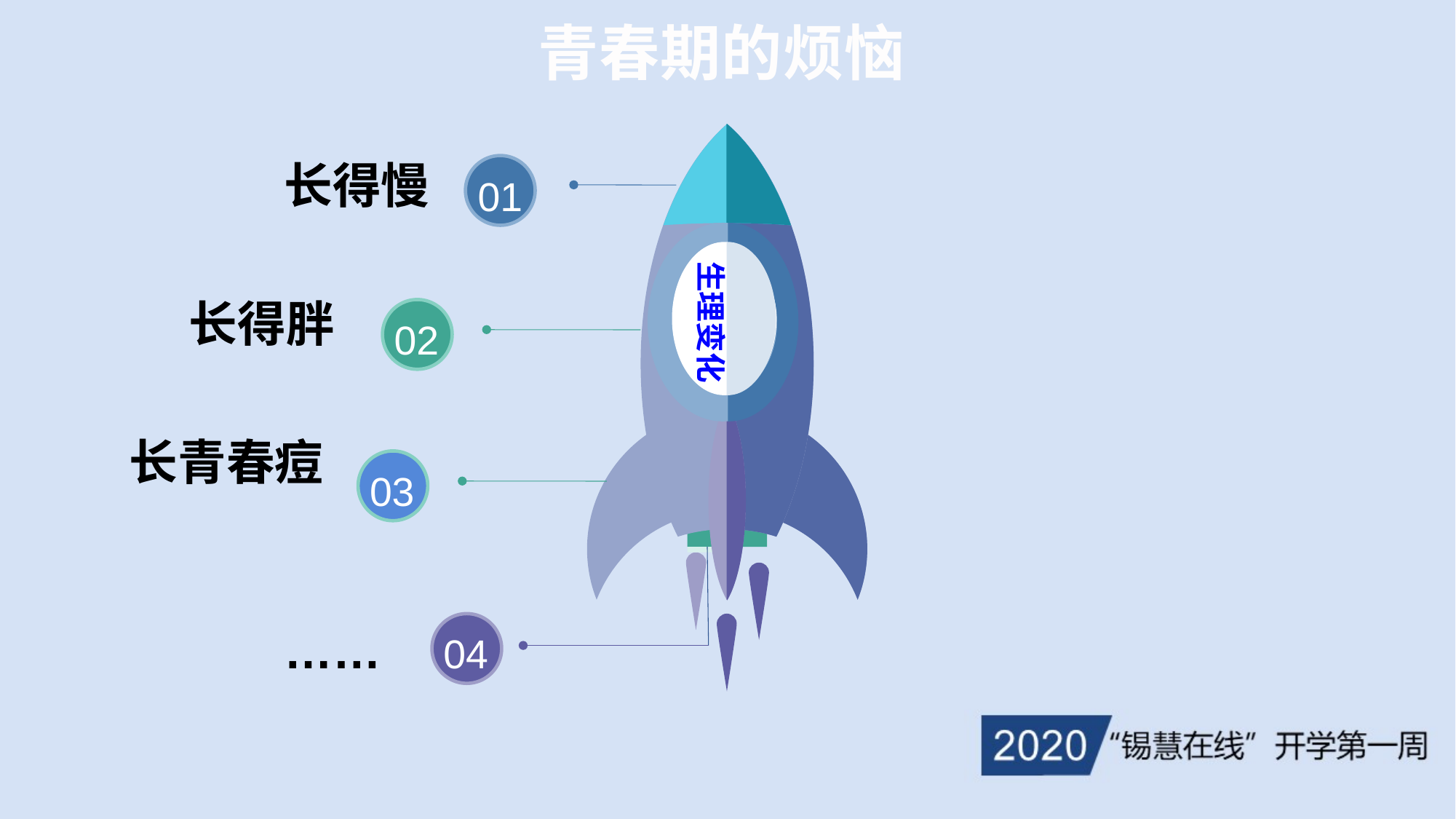

青春期的烦恼

长得慢

01

生理变化
长得胖
02

长青春痘
03

……

04